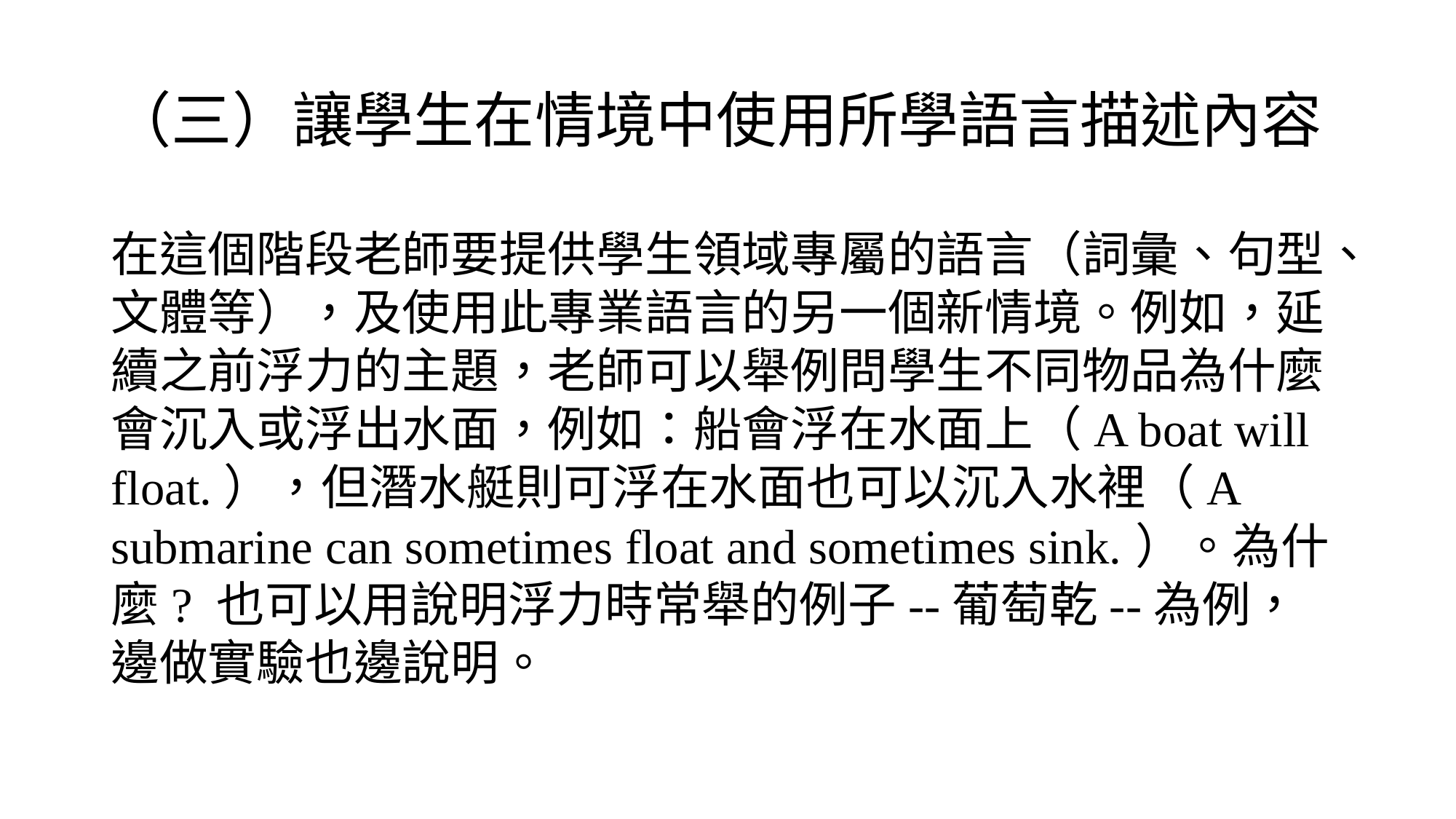

# （三）讓學生在情境中使用所學語言描述內容
在這個階段老師要提供學生領域專屬的語言（詞彙、句型、文體等），及使用此專業語言的另一個新情境。例如，延續之前浮力的主題，老師可以舉例問學生不同物品為什麼會沉入或浮出水面，例如：船會浮在水面上（A boat will float.），但潛水艇則可浮在水面也可以沉入水裡（A submarine can sometimes float and sometimes sink.）。為什麼? 也可以用說明浮力時常舉的例子--葡萄乾--為例，邊做實驗也邊說明。